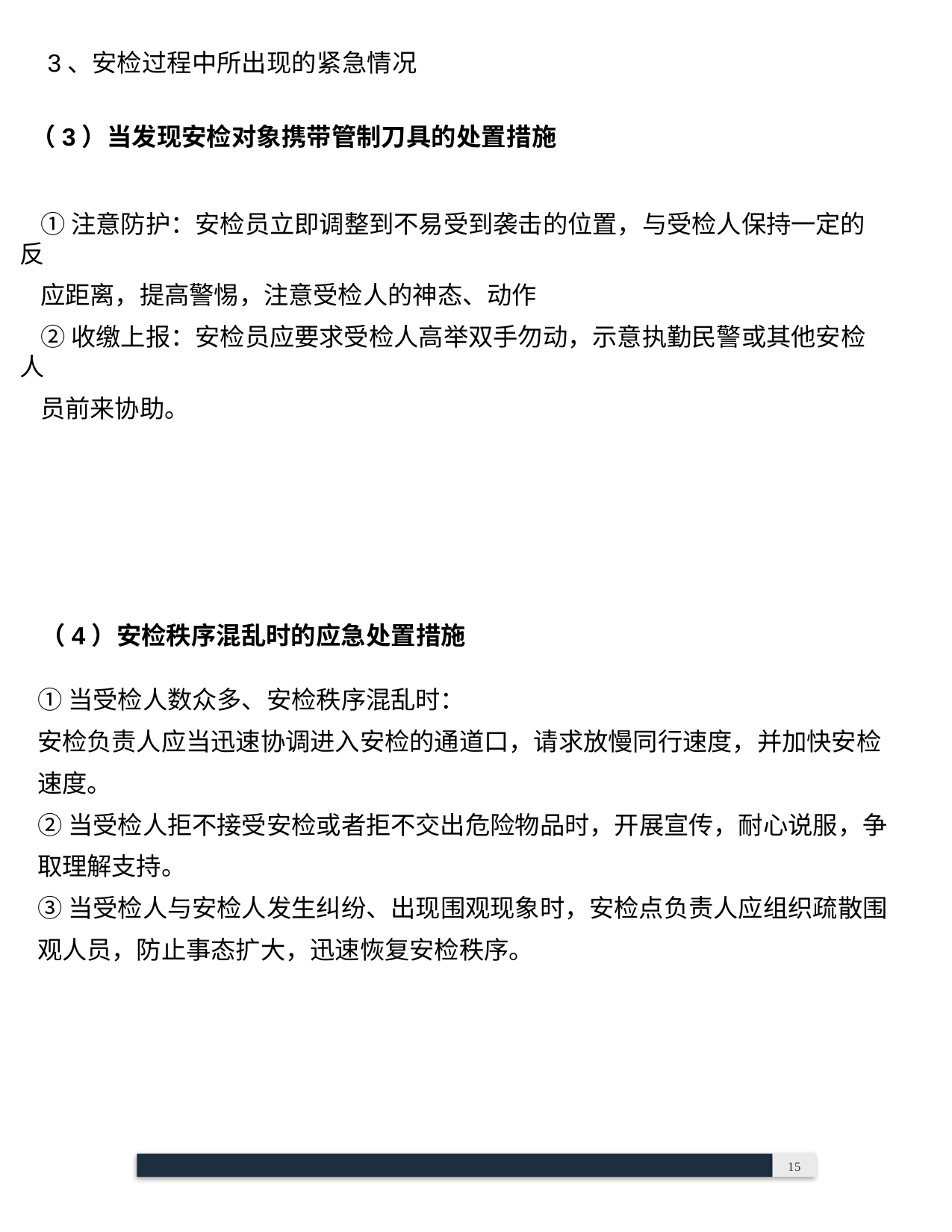

3、安检过程中所出现的紧急情况

（3）当发现安检对象携带管制刀具的处置措施

①注意防护：安检员立即调整到不易受到袭击的位置，与受检人保持一定的反

应距离，提高警惕，注意受检人的神态、动作

②收缴上报：安检员应要求受检人高举双手勿动，示意执勤民警或其他安检人

员前来协助。

（4）安检秩序混乱时的应急处置措施

①当受检人数众多、安检秩序混乱时：

安检负责人应当迅速协调进入安检的通道口，请求放慢同行速度，并加快安检

速度。

②当受检人拒不接受安检或者拒不交出危险物品时，开展宣传，耐心说服，争

取理解支持。

③当受检人与安检人发生纠纷、出现围观现象时，安检点负责人应组织疏散围

观人员，防止事态扩大，迅速恢复安检秩序。

   	15